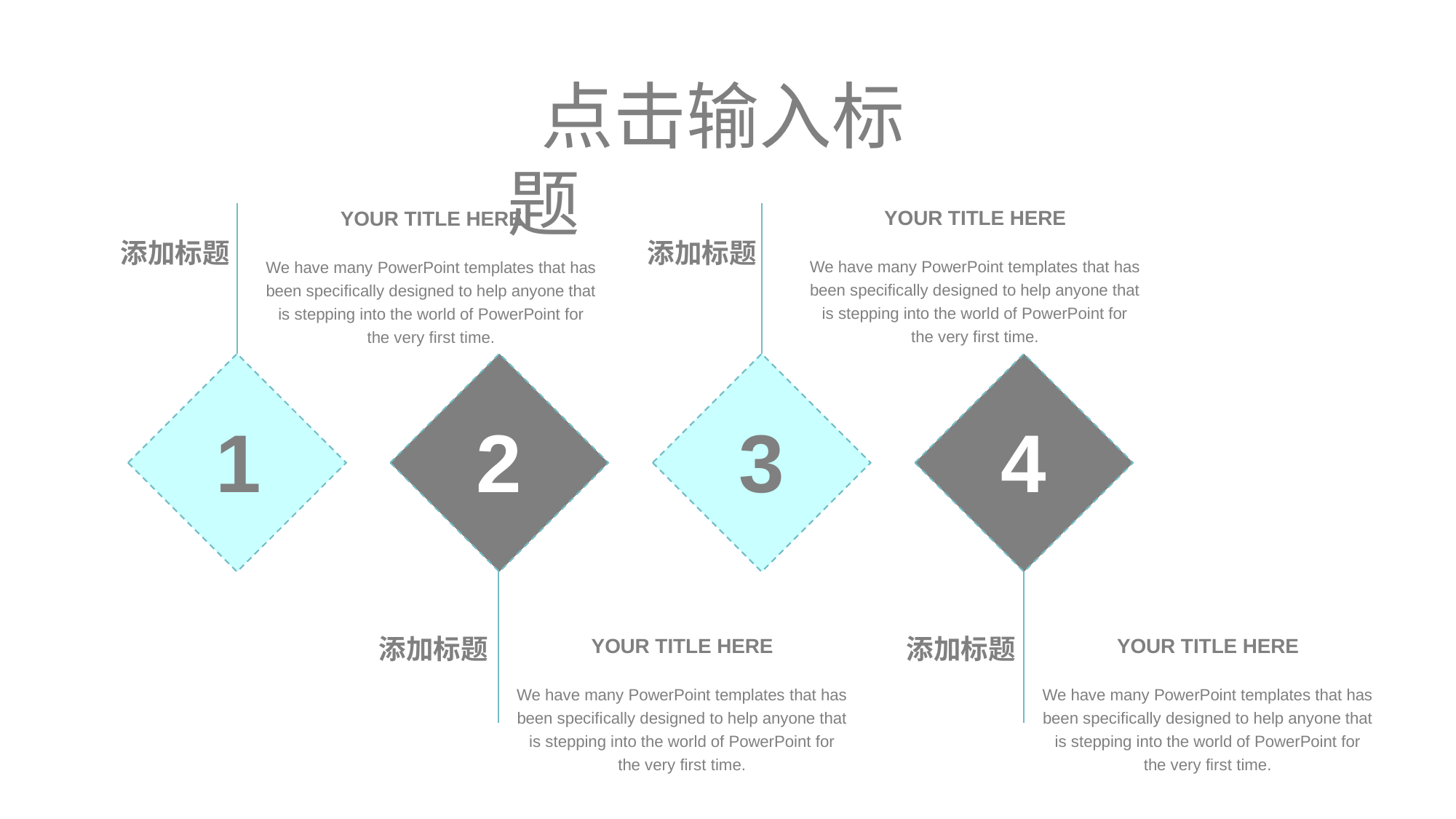

点击输入标题
YOUR TITLE HERE

We have many PowerPoint templates that has been specifically designed to help anyone that is stepping into the world of PowerPoint for the very first time.
添加标题

3
YOUR TITLE HERE

We have many PowerPoint templates that has been specifically designed to help anyone that is stepping into the world of PowerPoint for the very first time.
添加标题

1

2
YOUR TITLE HERE

We have many PowerPoint templates that has been specifically designed to help anyone that is stepping into the world of PowerPoint for the very first time.
添加标题

4
YOUR TITLE HERE

We have many PowerPoint templates that has been specifically designed to help anyone that is stepping into the world of PowerPoint for the very first time.
添加标题